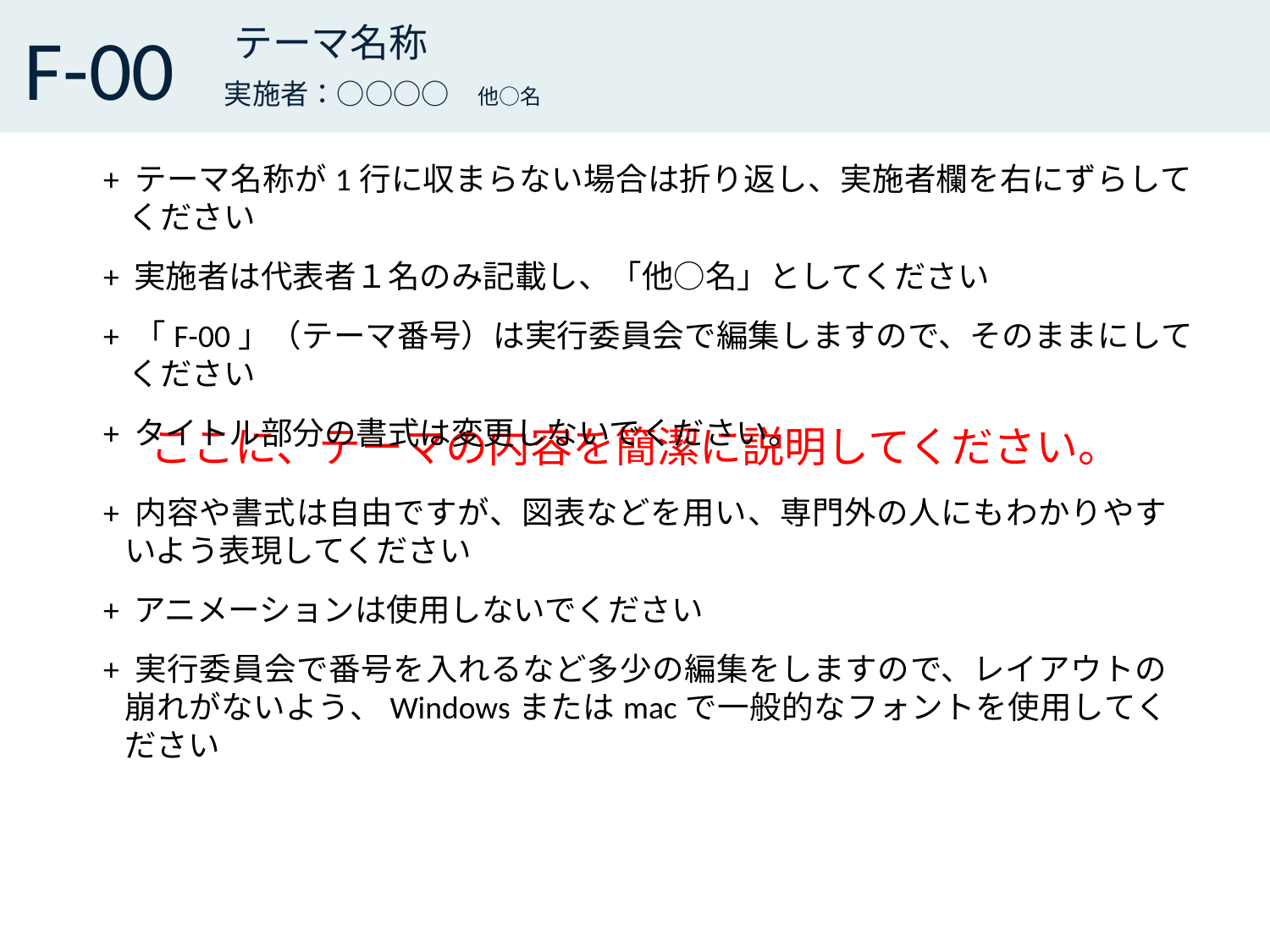

F-00
テーマ名称
実施者：○○○○　他○名
+ テーマ名称が1行に収まらない場合は折り返し、実施者欄を右にずらしてください
+ 実施者は代表者１名のみ記載し、「他○名」としてください
+ 「F-00」（テーマ番号）は実行委員会で編集しますので、そのままにしてください
+ タイトル部分の書式は変更しないでください。
ここに、テーマの内容を簡潔に説明してください。
+ 内容や書式は自由ですが、図表などを用い、専門外の人にもわかりやすいよう表現してください
+ アニメーションは使用しないでください
+ 実行委員会で番号を入れるなど多少の編集をしますので、レイアウトの崩れがないよう、Windowsまたはmacで一般的なフォントを使用してください